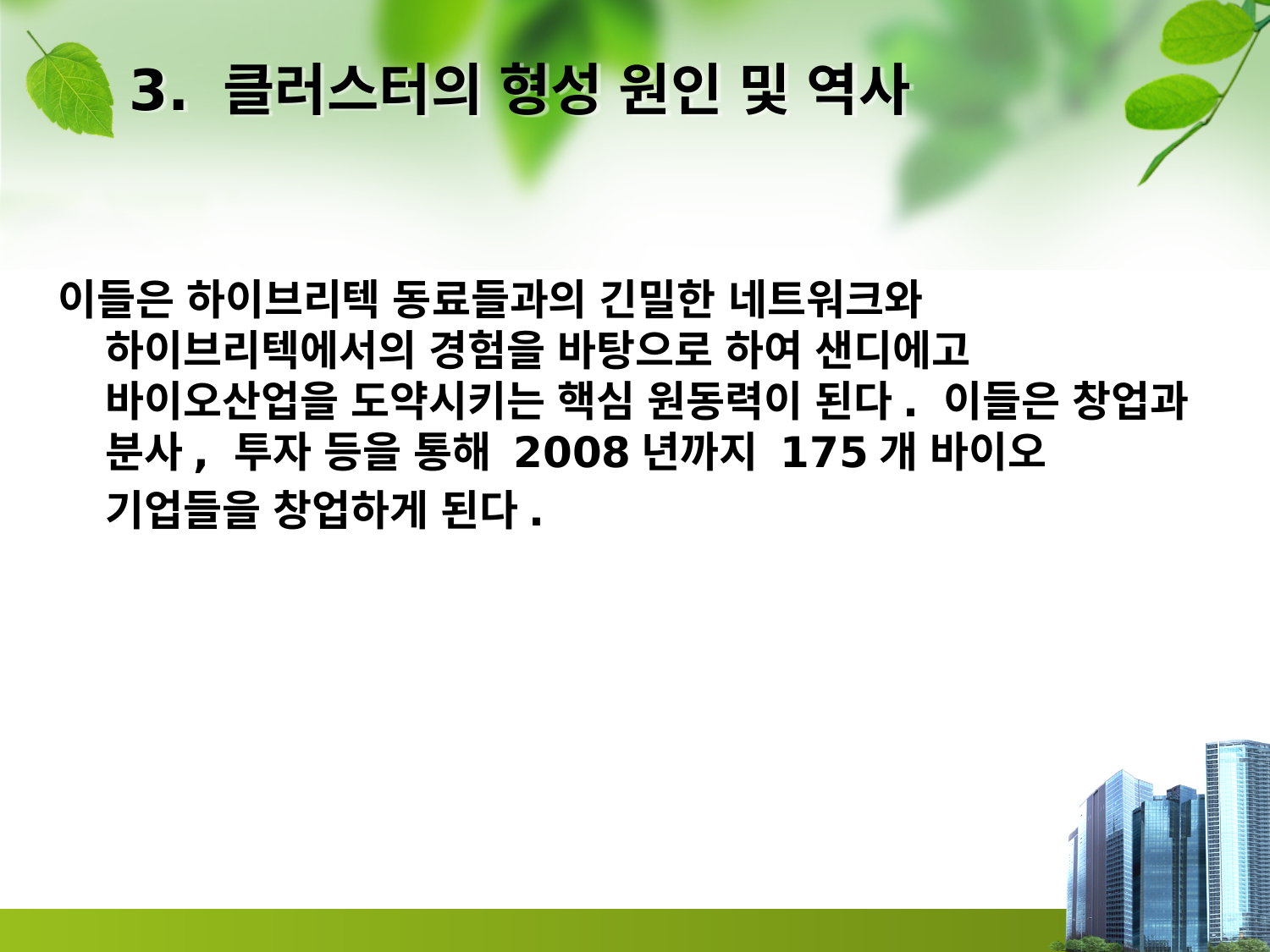

# 3. 클러스터의 형성 원인 및 역사

이들은 하이브리텍 동료들과의 긴밀한 네트워크와 하이브리텍에서의 경험을 바탕으로 하여 샌디에고 바이오산업을 도약시키는 핵심 원동력이 된다. 이들은 창업과 분사, 투자 등을 통해 2008년까지 175개 바이오 기업들을 창업하게 된다.